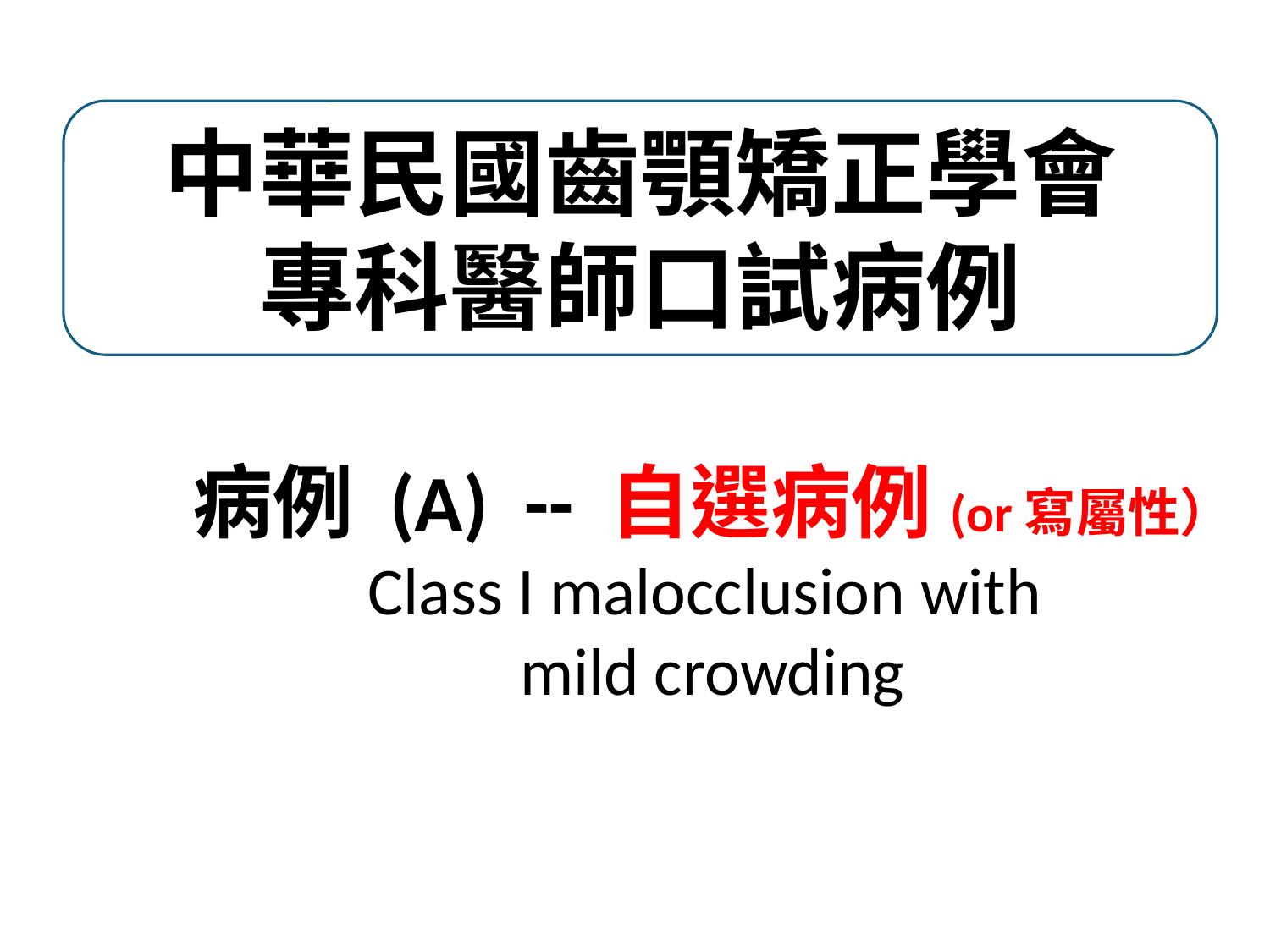

中華民國齒顎矯正學會
專科醫師口試病例
# 病例 (A)  -- 自選病例(or寫屬性） Class I malocclusion with mild crowding